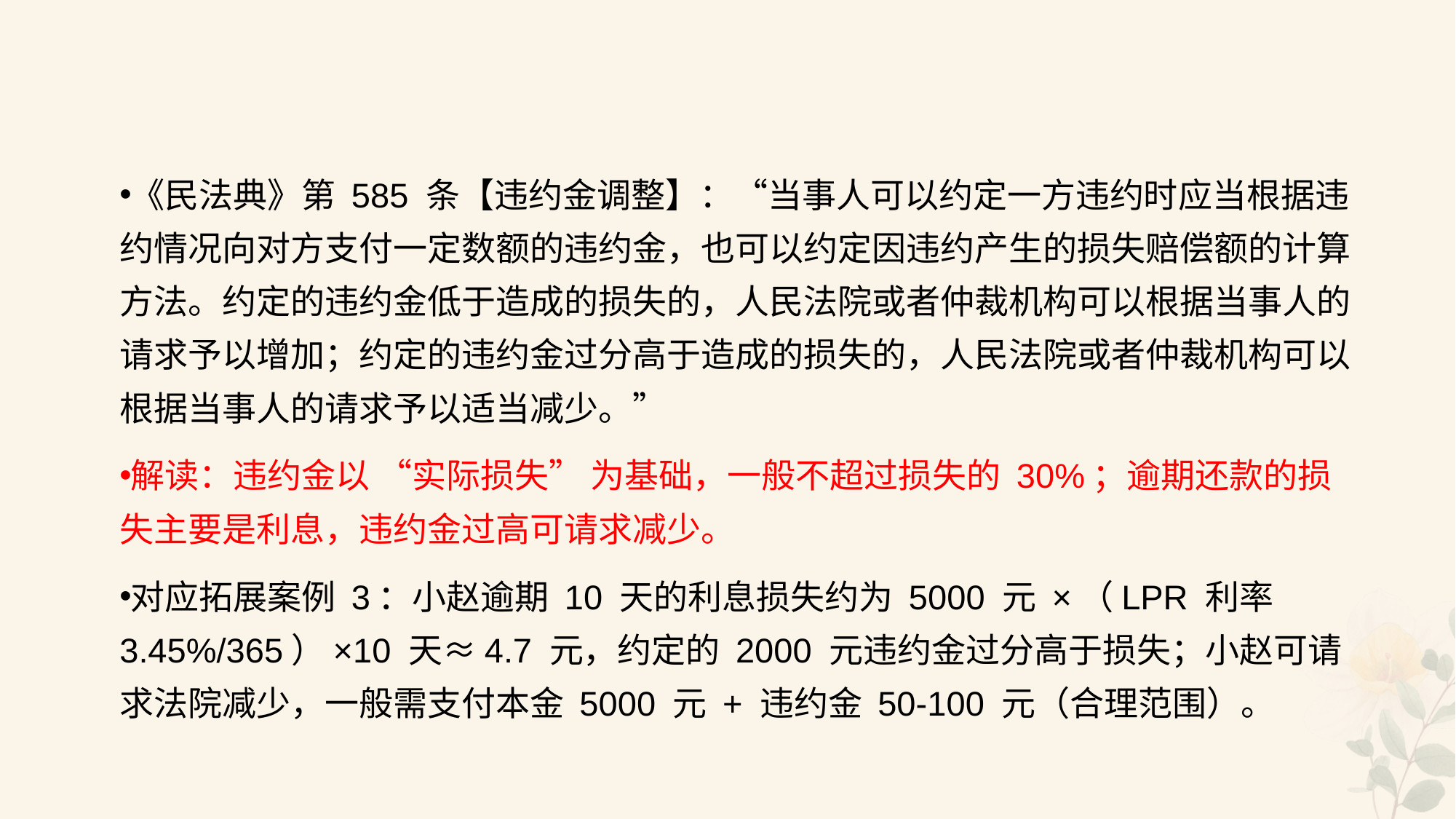

#
《民法典》第 585 条【违约金调整】：“当事人可以约定一方违约时应当根据违约情况向对方支付一定数额的违约金，也可以约定因违约产生的损失赔偿额的计算方法。约定的违约金低于造成的损失的，人民法院或者仲裁机构可以根据当事人的请求予以增加；约定的违约金过分高于造成的损失的，人民法院或者仲裁机构可以根据当事人的请求予以适当减少。”
解读：违约金以 “实际损失” 为基础，一般不超过损失的 30%；逾期还款的损失主要是利息，违约金过高可请求减少。
对应拓展案例 3：小赵逾期 10 天的利息损失约为 5000 元 ×（LPR 利率 3.45%/365）×10 天≈4.7 元，约定的 2000 元违约金过分高于损失；小赵可请求法院减少，一般需支付本金 5000 元 + 违约金 50-100 元（合理范围）。